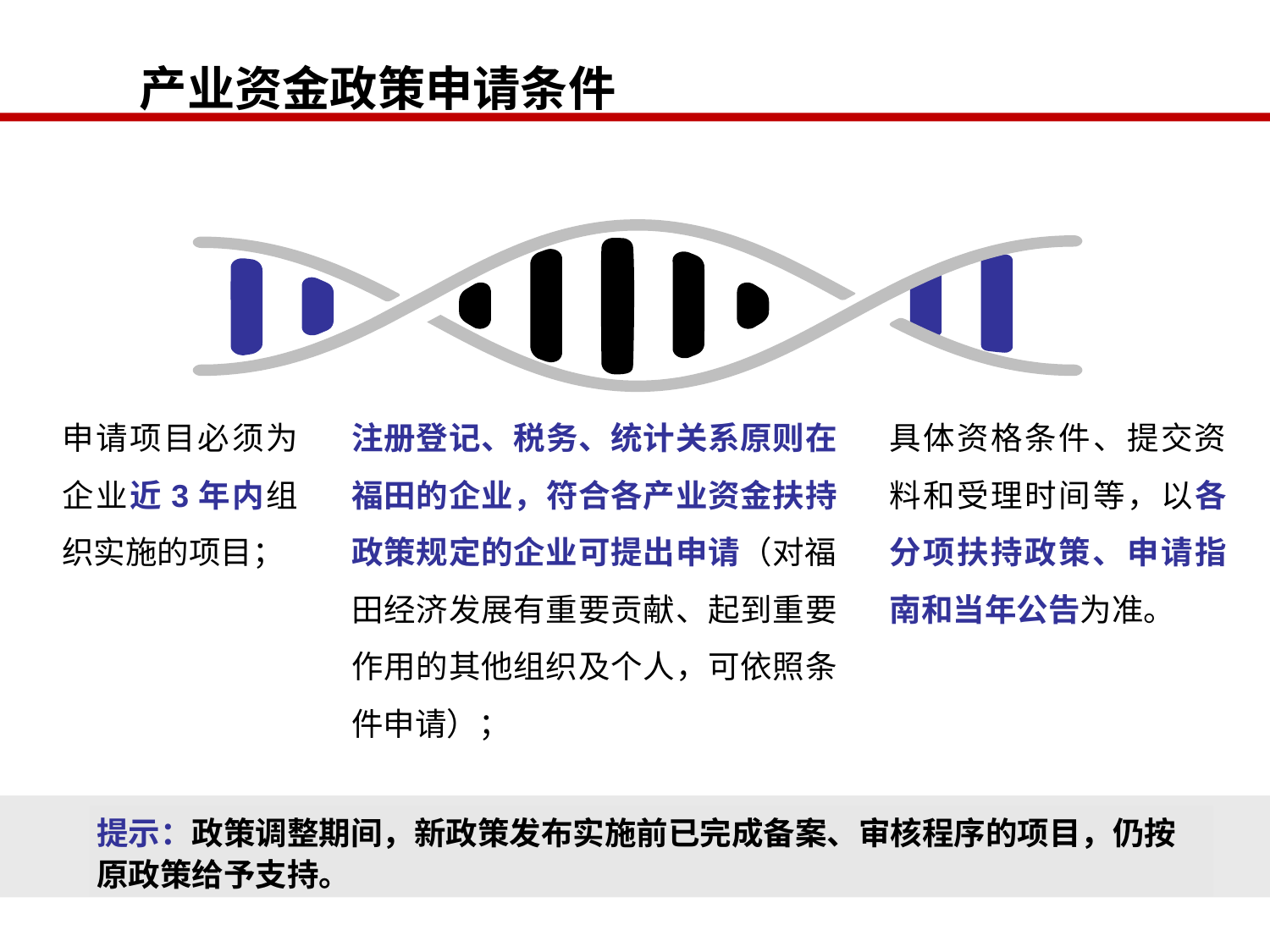

产业资金政策申请条件

具体资格条件、提交资料和受理时间等，以各分项扶持政策、申请指南和当年公告为准。
申请项目必须为企业近3年内组织实施的项目；
注册登记、税务、统计关系原则在福田的企业，符合各产业资金扶持政策规定的企业可提出申请（对福田经济发展有重要贡献、起到重要作用的其他组织及个人，可依照条件申请）；

提示：政策调整期间，新政策发布实施前已完成备案、审核程序的项目，仍按原政策给予支持。